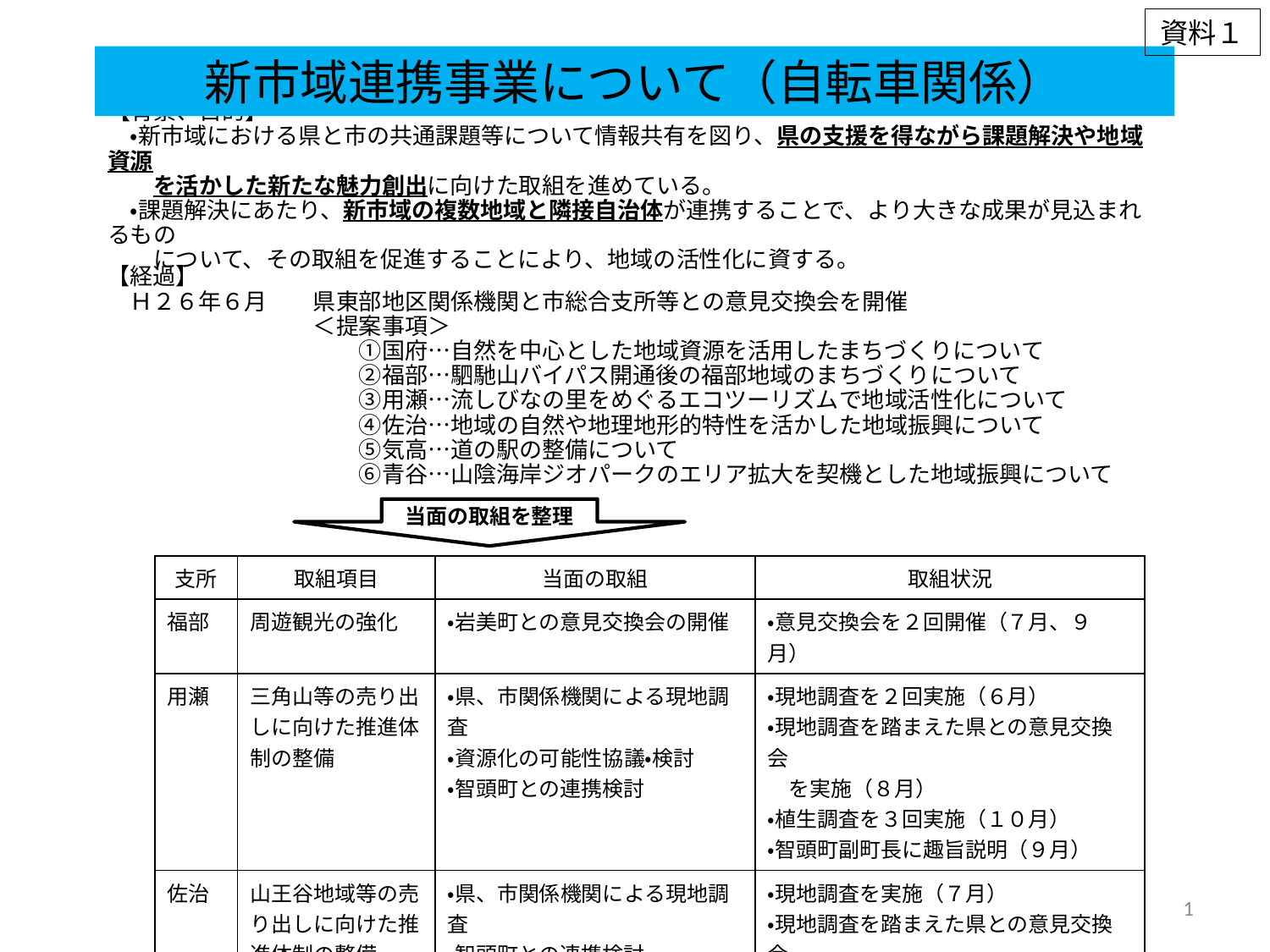

資料１
新市域連携事業について（自転車関係）
# 【背景、目的】 　・新市域における県と市の共通課題等について情報共有を図り、県の支援を得ながら課題解決や地域資源 　　を活かした新たな魅力創出に向けた取組を進めている。 　・課題解決にあたり、新市域の複数地域と隣接自治体が連携することで、より大きな成果が見込まれるもの 　　について、その取組を促進することにより、地域の活性化に資する。
【経過】
　Ｈ２６年６月　　県東部地区関係機関と市総合支所等との意見交換会を開催
　　　　　　　　　＜提案事項＞
　　　　　　　　　　　①国府…自然を中心とした地域資源を活用したまちづくりについて
　　　　　　　　　　　②福部…駟馳山バイパス開通後の福部地域のまちづくりについて
　　　　　　　　　　　③用瀬…流しびなの里をめぐるエコツーリズムで地域活性化について
　　　　　　　　　　　④佐治…地域の自然や地理地形的特性を活かした地域振興について
　　　　　　　　　　　⑤気高…道の駅の整備について
　　　　　　　　　　　⑥青谷…山陰海岸ジオパークのエリア拡大を契機とした地域振興について

当面の取組を整理
| 支所 | 取組項目 | 当面の取組 | 取組状況 |
| --- | --- | --- | --- |
| 福部 | 周遊観光の強化 | ・岩美町との意見交換会の開催 | ・意見交換会を２回開催（７月、９月） |
| 用瀬 | 三角山等の売り出しに向けた推進体制の整備 | ・県、市関係機関による現地調査 ・資源化の可能性協議・検討 ・智頭町との連携検討 | ・現地調査を２回実施（６月） ・現地調査を踏まえた県との意見交換会 　を実施（８月） ・植生調査を３回実施（１０月） ・智頭町副町長に趣旨説明（９月） |
| 佐治 | 山王谷地域等の売り出しに向けた推進体制の整備 | ・県、市関係機関による現地調査 ・智頭町との連携検討 | ・現地調査を実施（７月） ・現地調査を踏まえた県との意見交換会 　を実施（８月） ・智頭町副町長に趣旨説明（９月） |
1